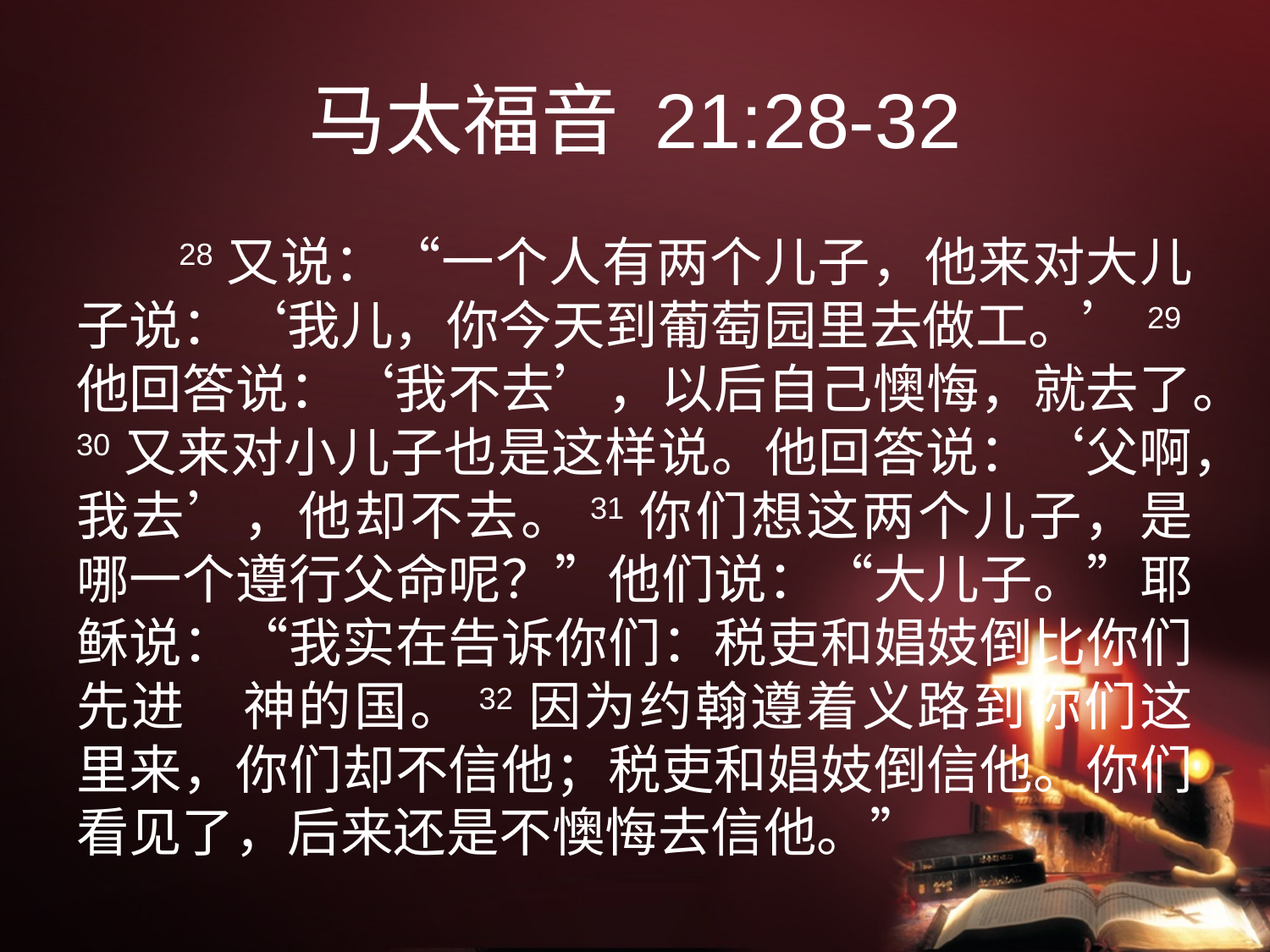

# 马太福音 21:28-32
           28又说：“一个人有两个儿子，他来对大儿子说：‘我儿，你今天到葡萄园里去做工。’29他回答说：‘我不去’，以后自己懊悔，就去了。30又来对小儿子也是这样说。他回答说：‘父啊，我去’，他却不去。31你们想这两个儿子，是哪一个遵行父命呢？”他们说：“大儿子。”耶稣说：“我实在告诉你们：税吏和娼妓倒比你们先进　神的国。32因为约翰遵着义路到你们这里来，你们却不信他；税吏和娼妓倒信他。你们看见了，后来还是不懊悔去信他。”